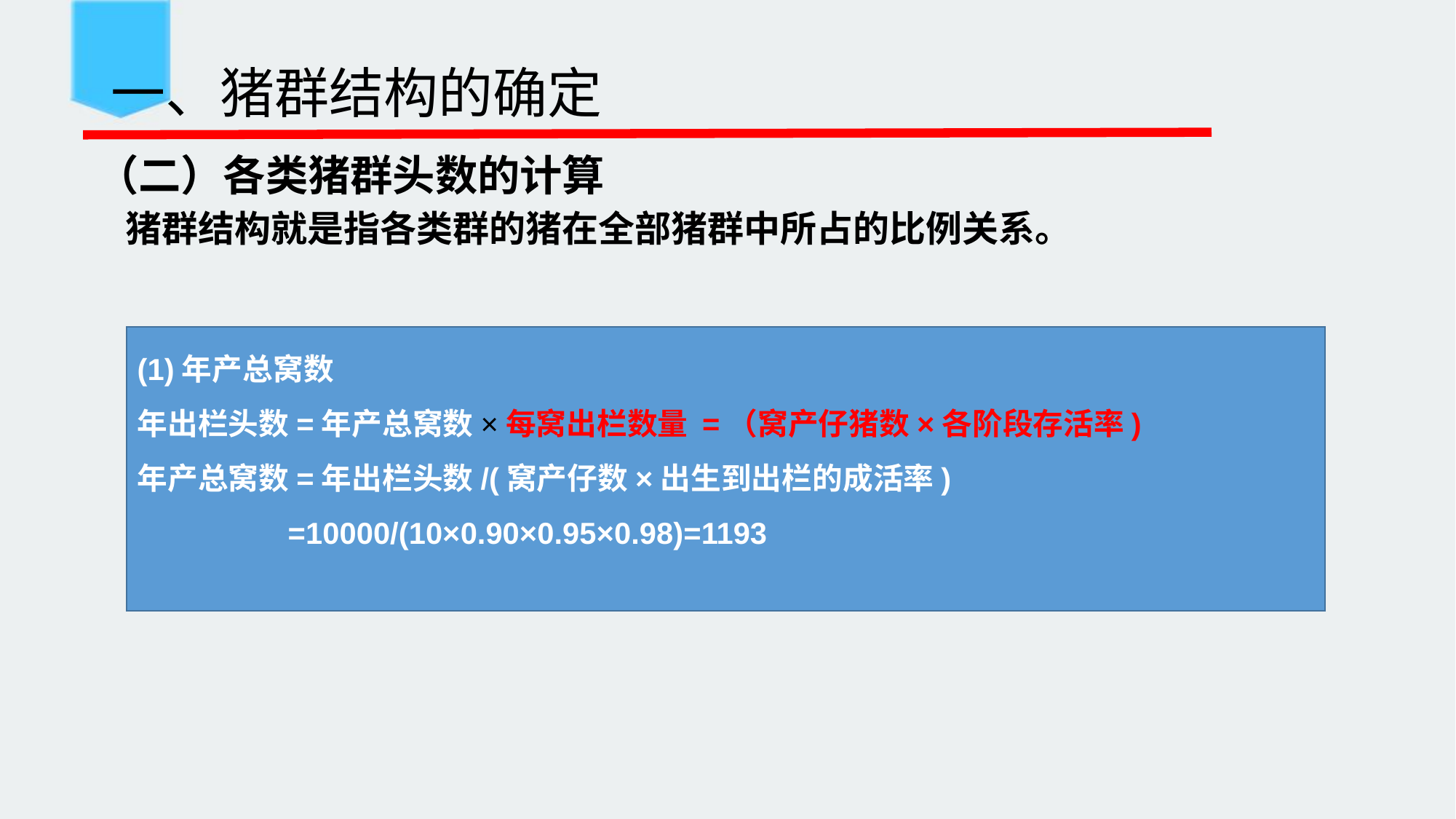

# 一、猪群结构的确定
（二）各类猪群头数的计算
  猪群结构就是指各类群的猪在全部猪群中所占的比例关系。
(1)年产总窝数
年出栏头数=年产总窝数×每窝出栏数量 =（窝产仔猪数×各阶段存活率)
年产总窝数=年出栏头数/(窝产仔数×出生到出栏的成活率)
                  =10000/(10×0.90×0.95×0.98)=1193